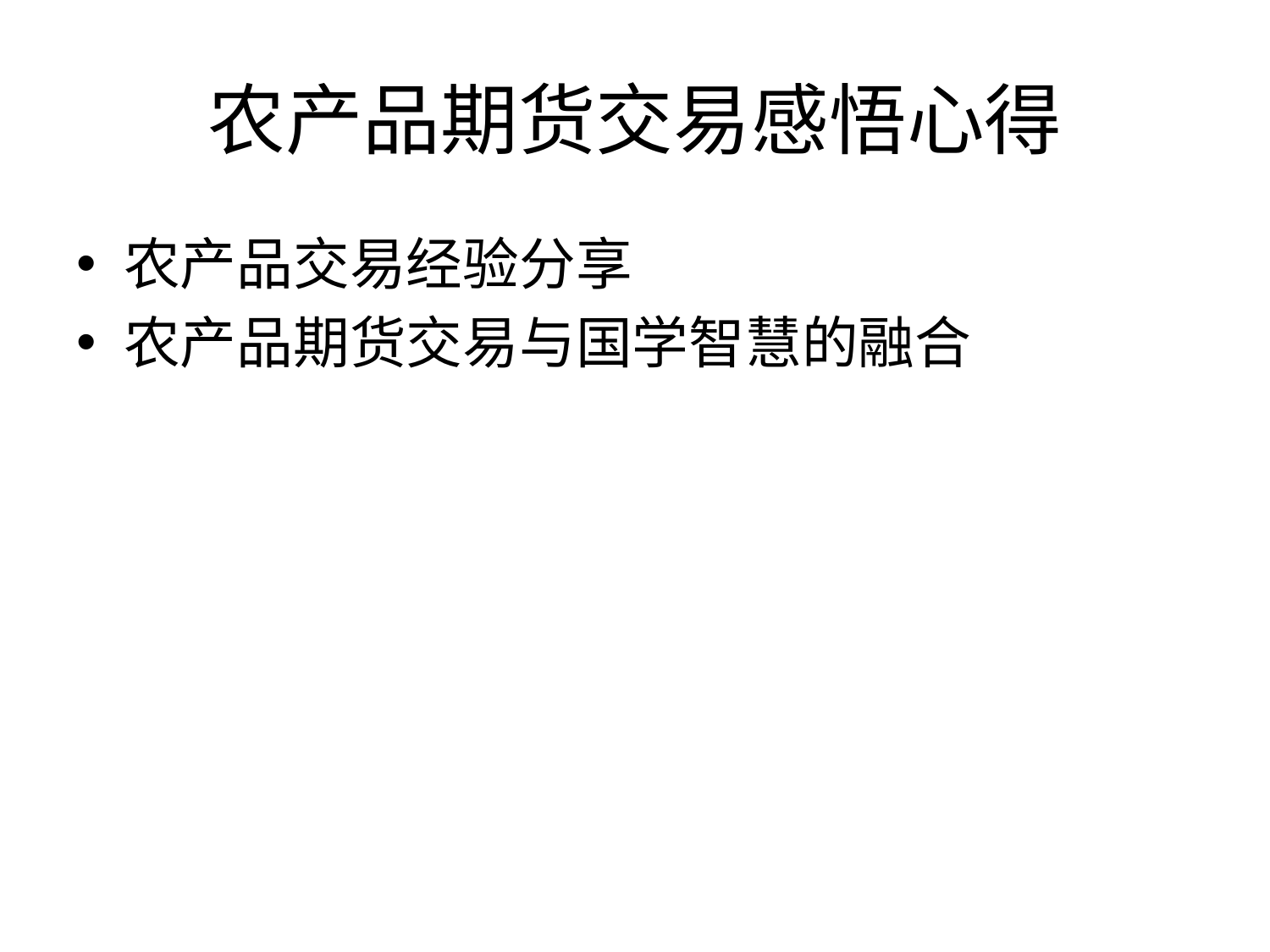

# 农产品期货交易感悟心得
农产品交易经验分享
农产品期货交易与国学智慧的融合